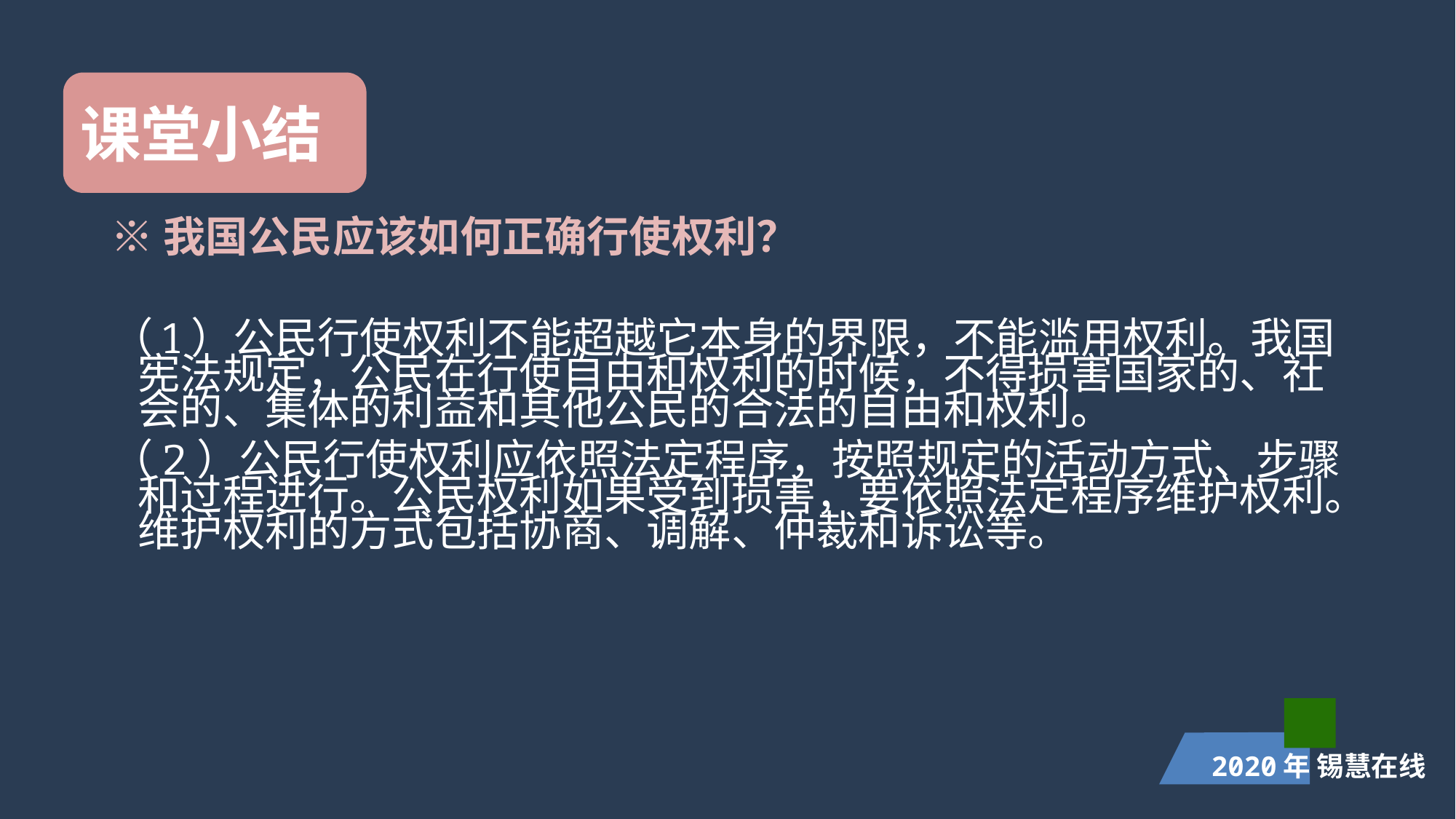

课堂小结
※我国公民应该如何正确行使权利？

（1）公民行使权利不能超越它本身的界限，不能滥用权利。我国宪法规定，公民在行使自由和权利的时候，不得损害国家的、社会的、集体的利益和其他公民的合法的自由和权利。
（2）公民行使权利应依照法定程序，按照规定的活动方式、步骤和过程进行。公民权利如果受到损害，要依照法定程序维护权利。维护权利的方式包括协商、调解、仲裁和诉讼等。